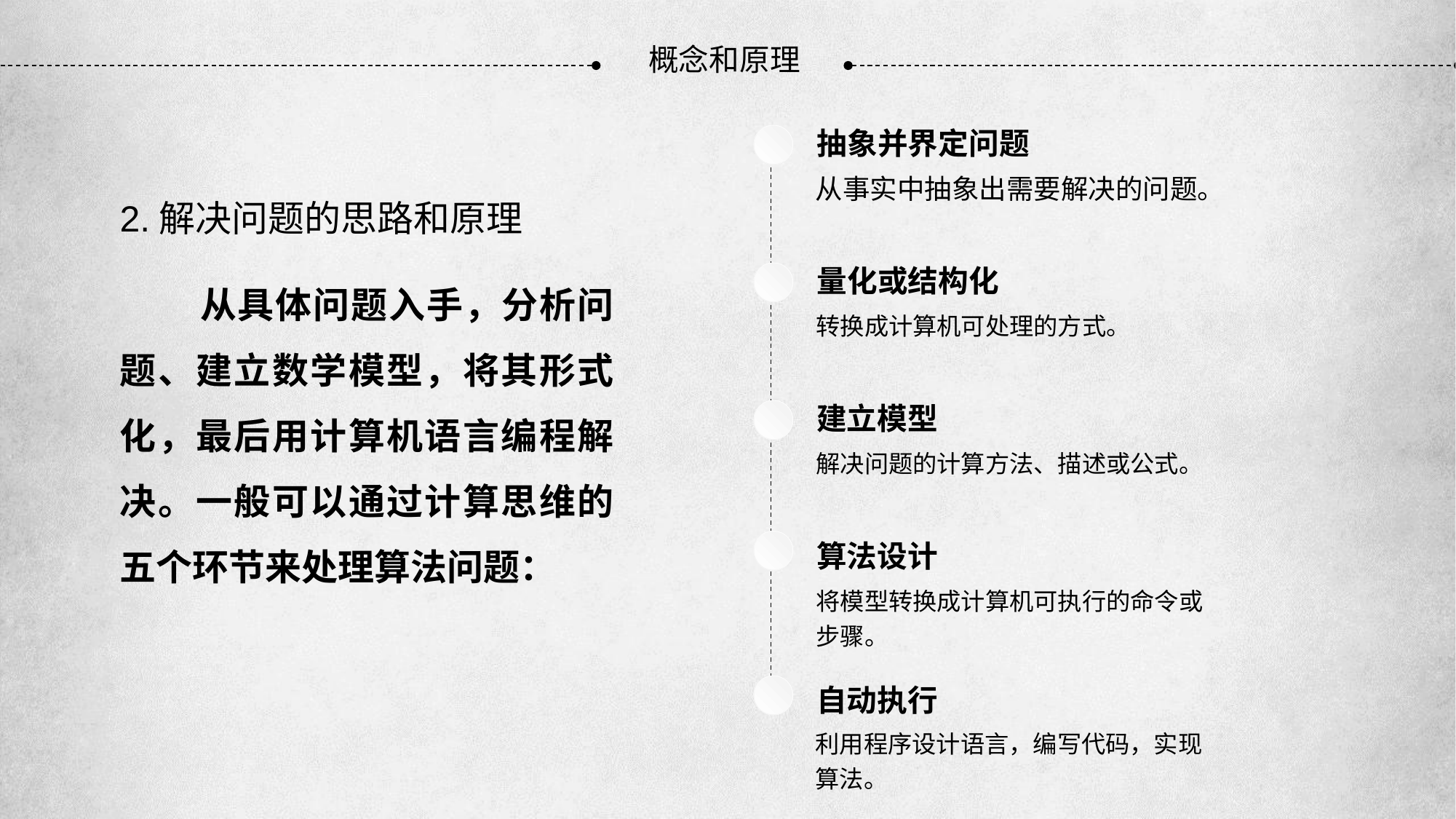

概念和原理
抽象并界定问题

从事实中抽象出需要解决的问题。
2.解决问题的思路和原理
    从具体问题入手，分析问题、建立数学模型，将其形式化，最后用计算机语言编程解决。一般可以通过计算思维的五个环节来处理算法问题：
量化或结构化

转换成计算机可处理的方式。

建立模型

解决问题的计算方法、描述或公式。

算法设计
将模型转换成计算机可执行的命令或步骤。

自动执行
利用程序设计语言，编写代码，实现算法。